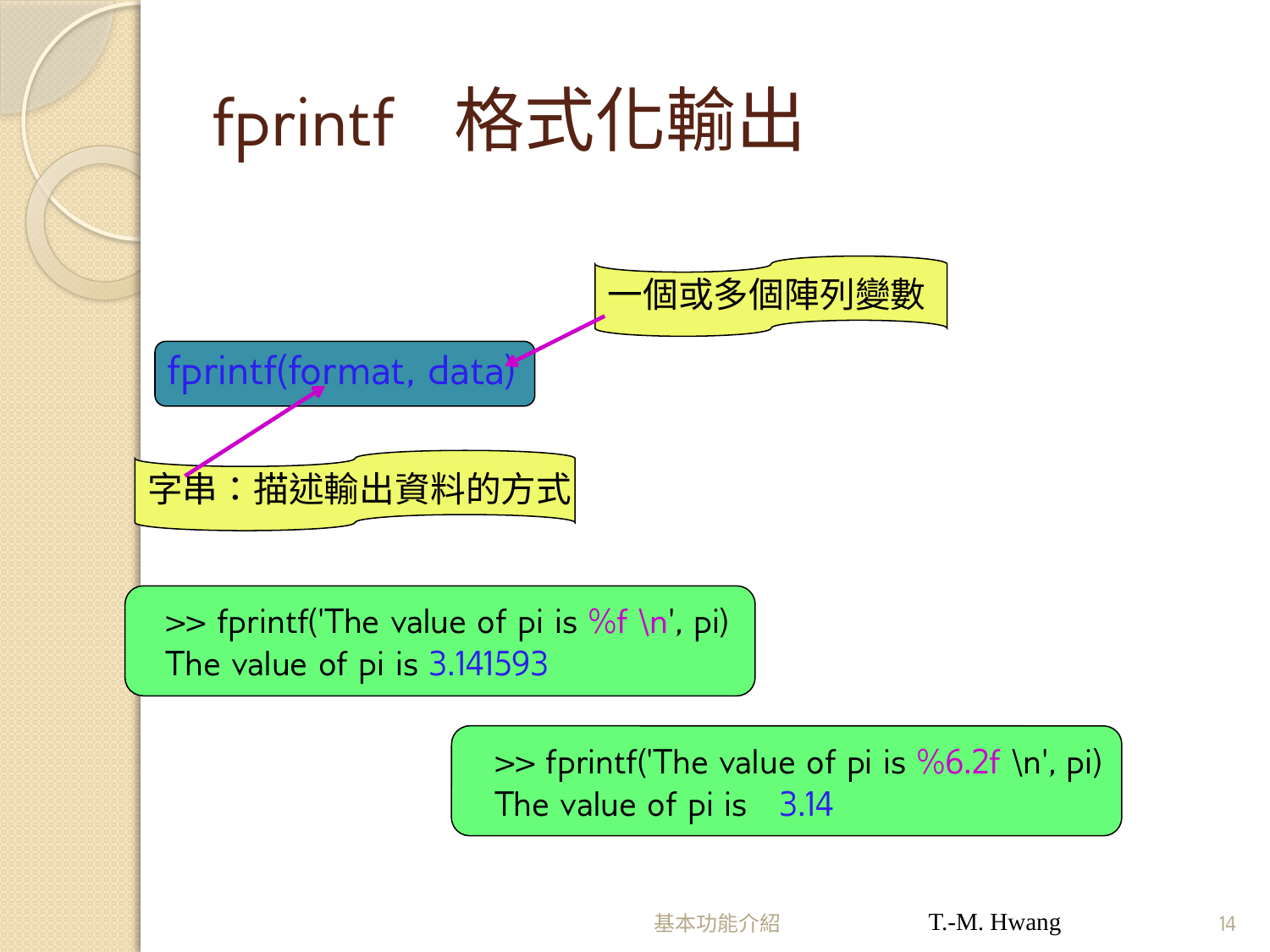

# fprintf  格式化輸出

一個或多個陣列變數

fprintf(format, data)

字串：描述輸出資料的方式

>> fprintf('The value of pi is %f \n', pi)
The value of pi is 3.141593

>> fprintf('The value of pi is %6.2f \n', pi)
The value of pi is   3.14
基本功能介紹
T.-M. Hwang
14